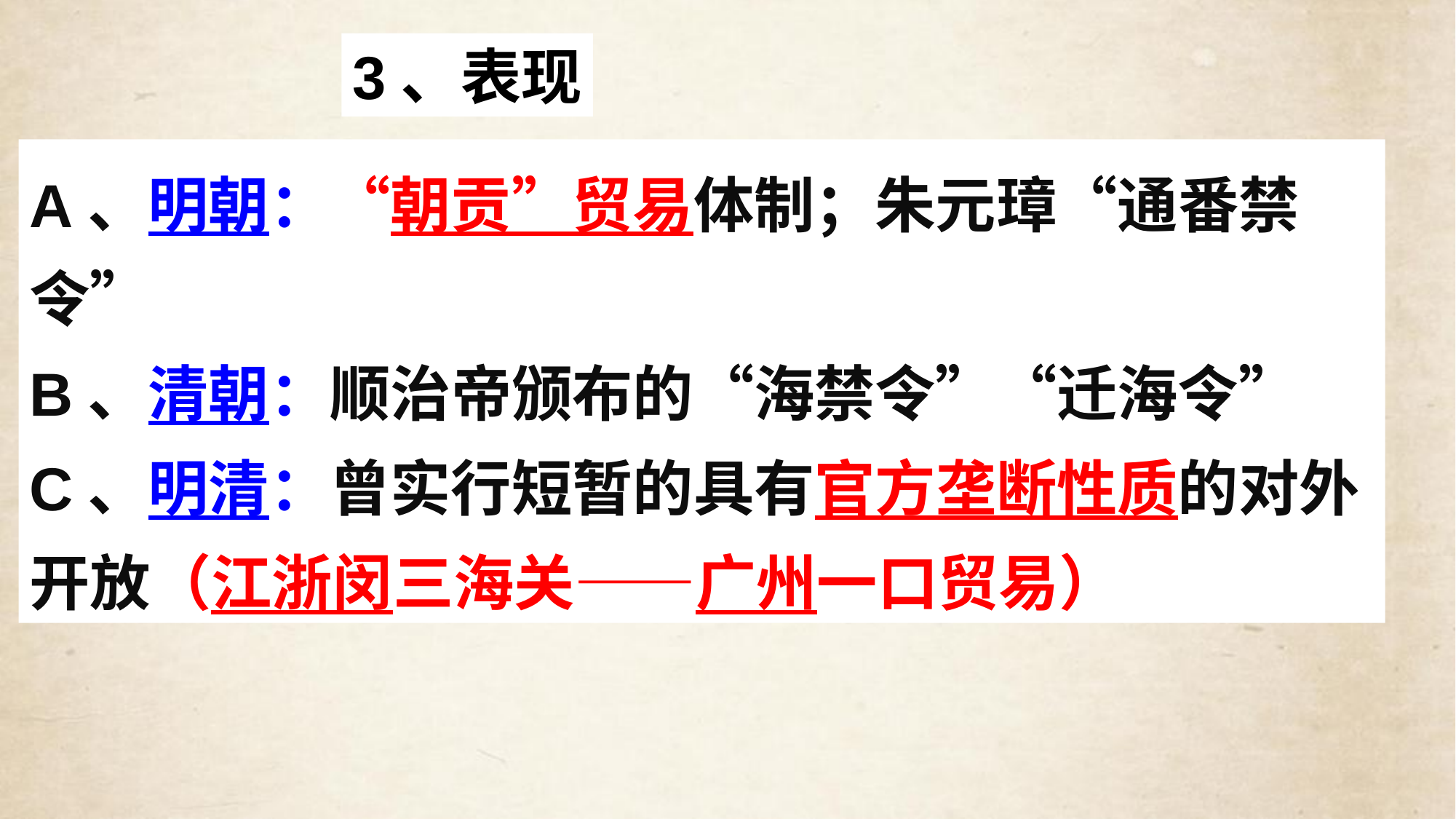

3、表现
A、明朝：“朝贡”贸易体制；朱元璋“通番禁令”
B、清朝：顺治帝颁布的“海禁令”“迁海令”
C、明清：曾实行短暂的具有官方垄断性质的对外开放（江浙闵三海关——广州一口贸易）